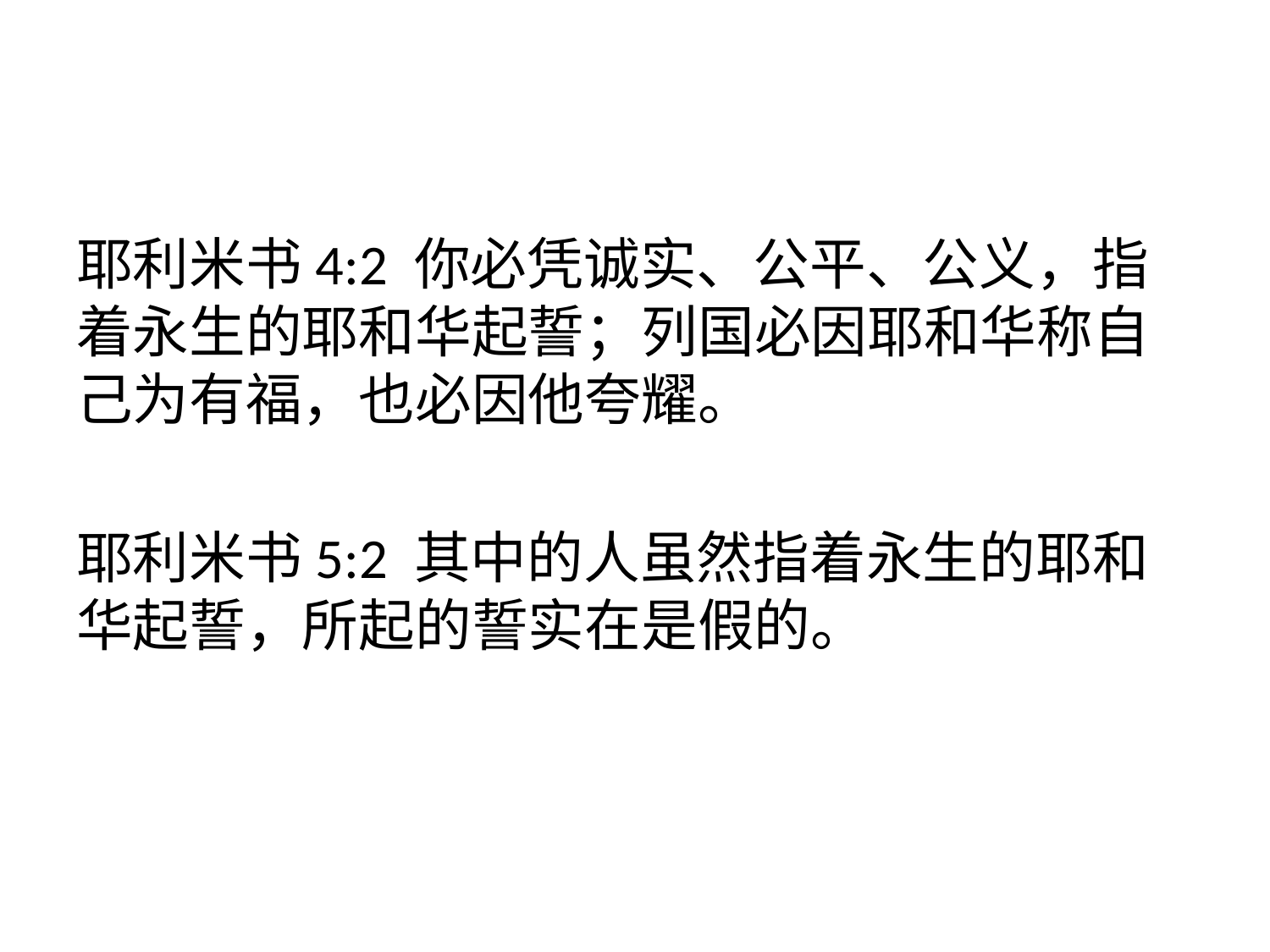

#
耶利米书4:2 你必凭诚实、公平、公义，指着永生的耶和华起誓；列国必因耶和华称自己为有福，也必因他夸耀。

耶利米书5:2 其中的人虽然指着永生的耶和华起誓，所起的誓实在是假的。